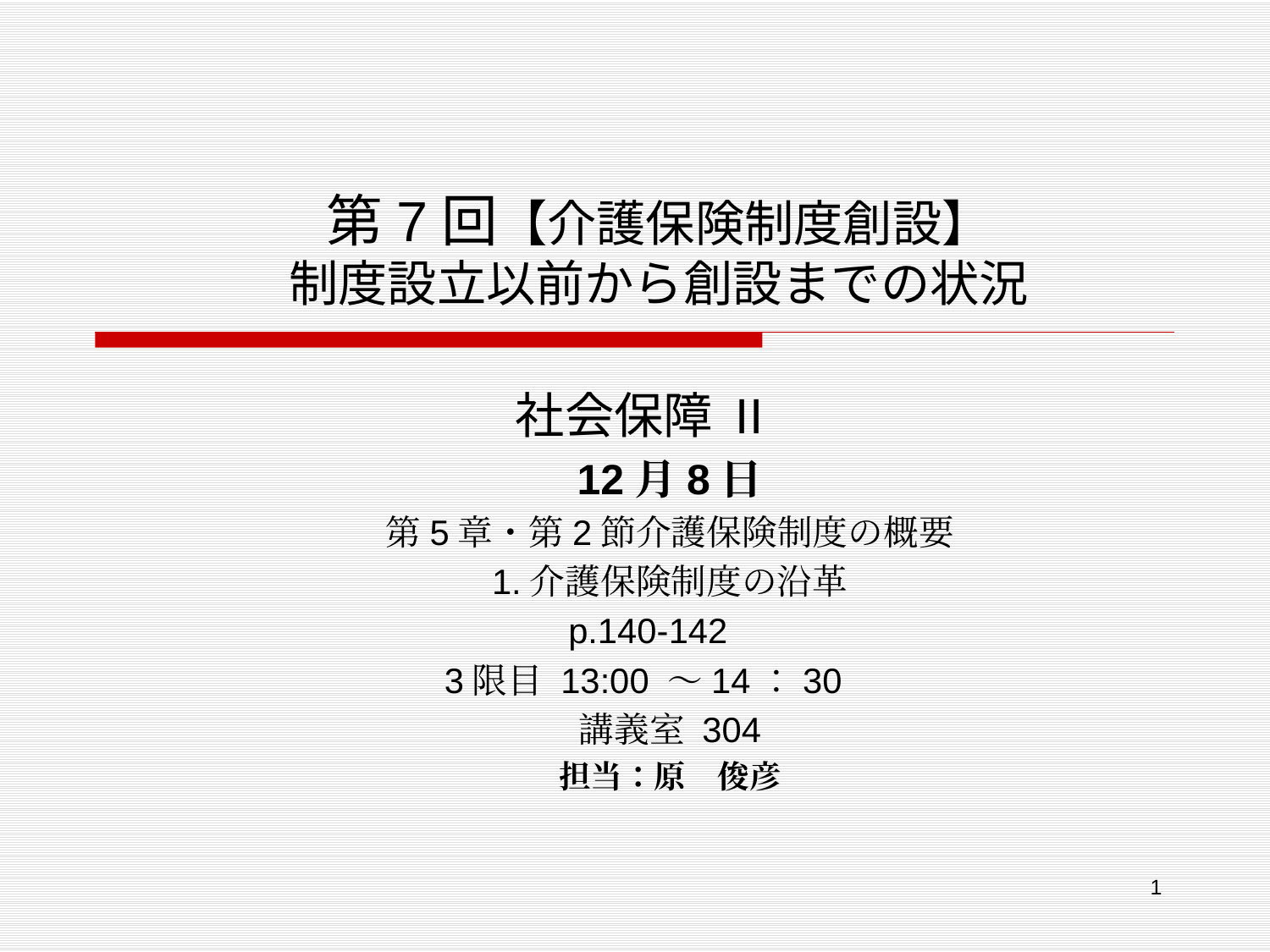

# 第7回【介護保険制度創設】 制度設立以前から創設までの状況
社会保障 II
12月8日
第5章・第2節介護保険制度の概要
1.介護保険制度の沿革
p.140-142
3限目 13:00 ～14：30
講義室 304
担当：原　俊彦

　　　       担当　原　俊彦（札幌市立大学）t.hara@scu.ac.jp

1